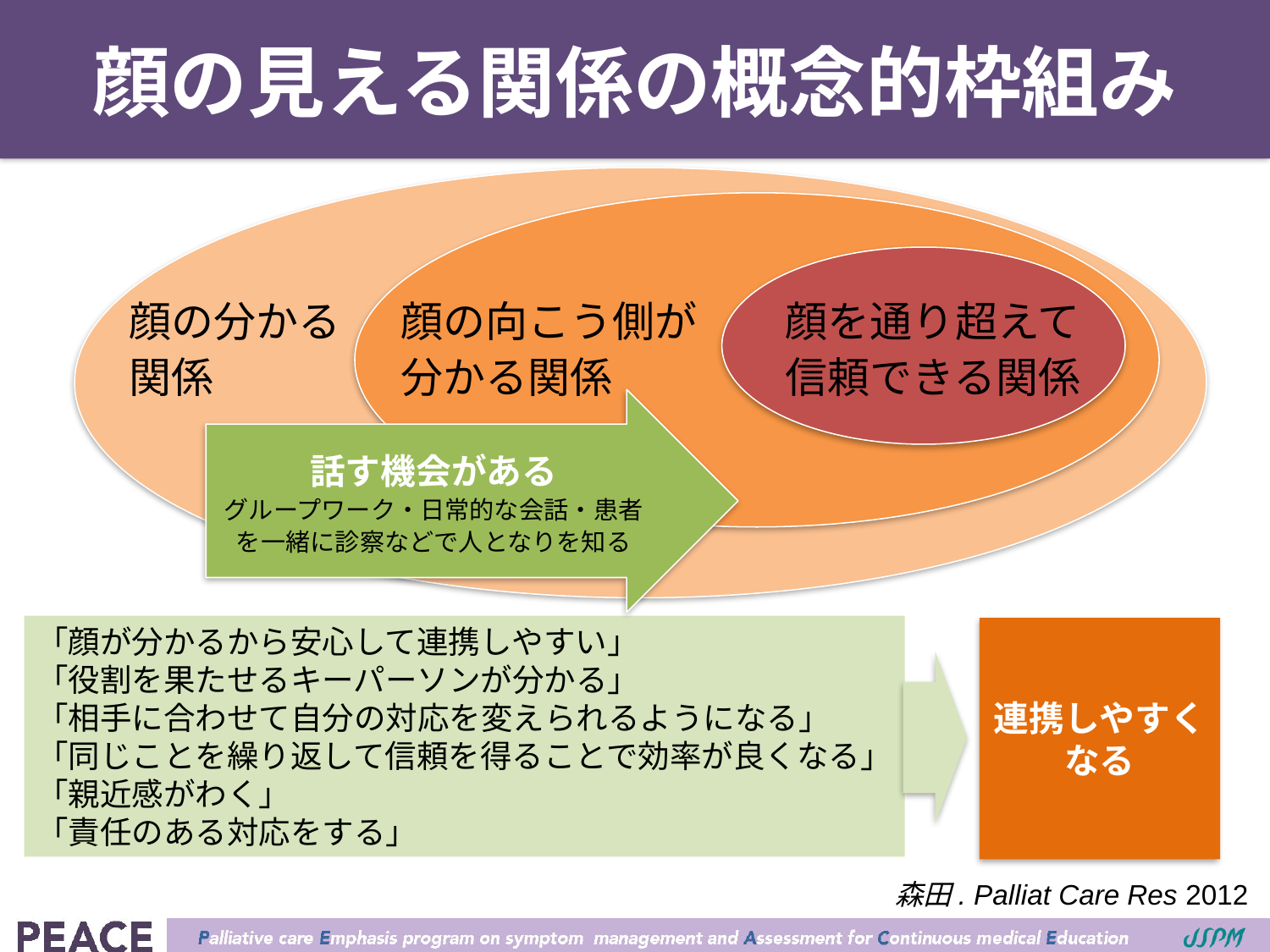

# 顔の見える関係の概念的枠組み

顔の分かる
関係
顔の向こう側が
分かる関係
顔を通り超えて信頼できる関係
話す機会がある
グループワーク・日常的な会話・患者を一緒に診察などで人となりを知る
「顔が分かるから安心して連携しやすい」
「役割を果たせるキーパーソンが分かる」
「相手に合わせて自分の対応を変えられるようになる」
「同じことを繰り返して信頼を得ることで効率が良くなる」
「親近感がわく」
「責任のある対応をする」
連携しやすくなる

森田. Palliat Care Res 2012